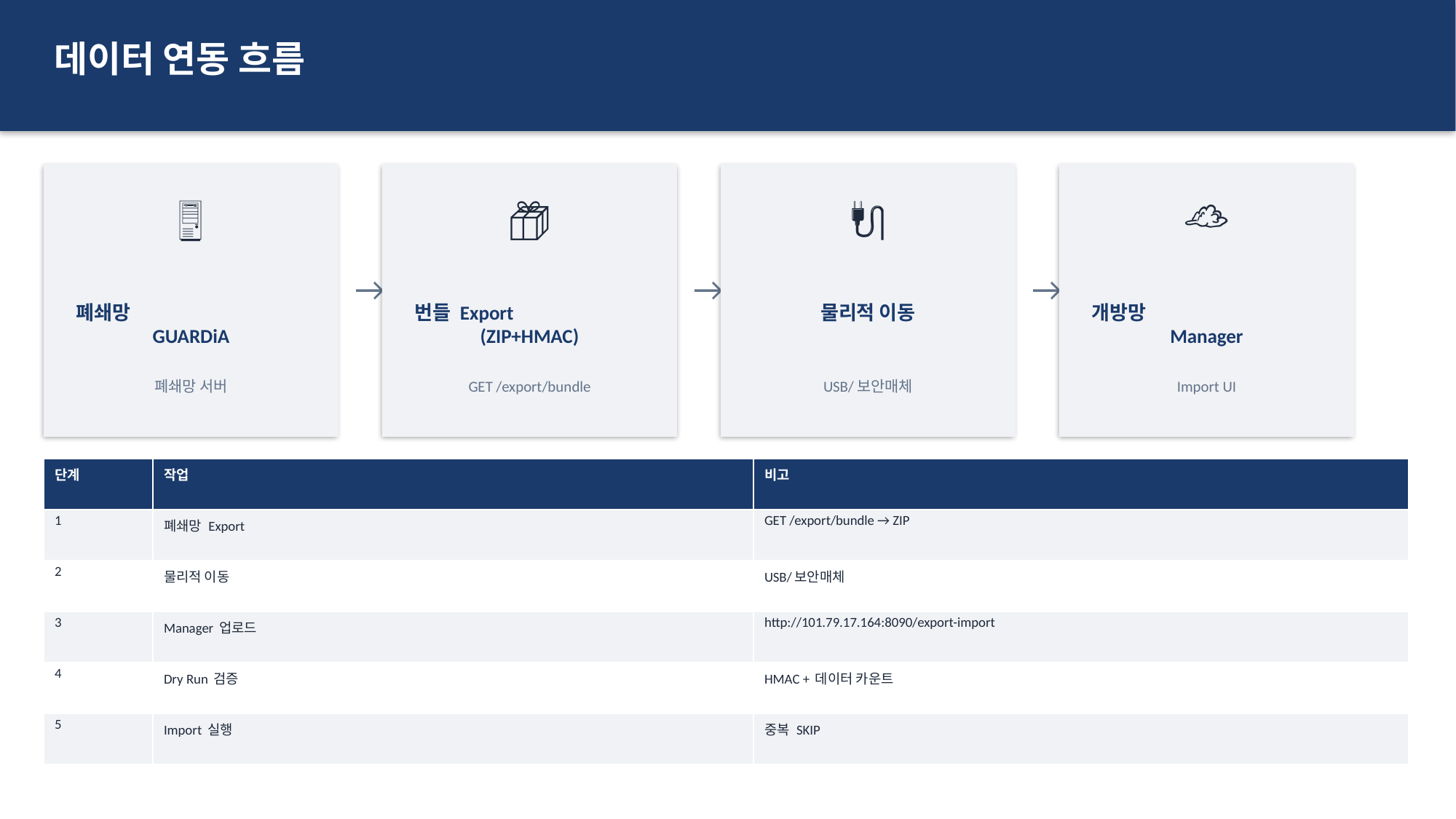

데이터 연동 흐름

🖥️
📦
🔌
☁️
→
→
→
폐쇄망
GUARDiA
번들 Export
(ZIP+HMAC)
물리적 이동
개방망
Manager
폐쇄망 서버
GET /export/bundle
USB/보안매체
Import UI
| 단계 | 작업 | 비고 |
| --- | --- | --- |
| 1 | 폐쇄망 Export | GET /export/bundle → ZIP |
| 2 | 물리적 이동 | USB/보안매체 |
| 3 | Manager 업로드 | http://101.79.17.164:8090/export-import |
| 4 | Dry Run 검증 | HMAC + 데이터 카운트 |
| 5 | Import 실행 | 중복 SKIP |